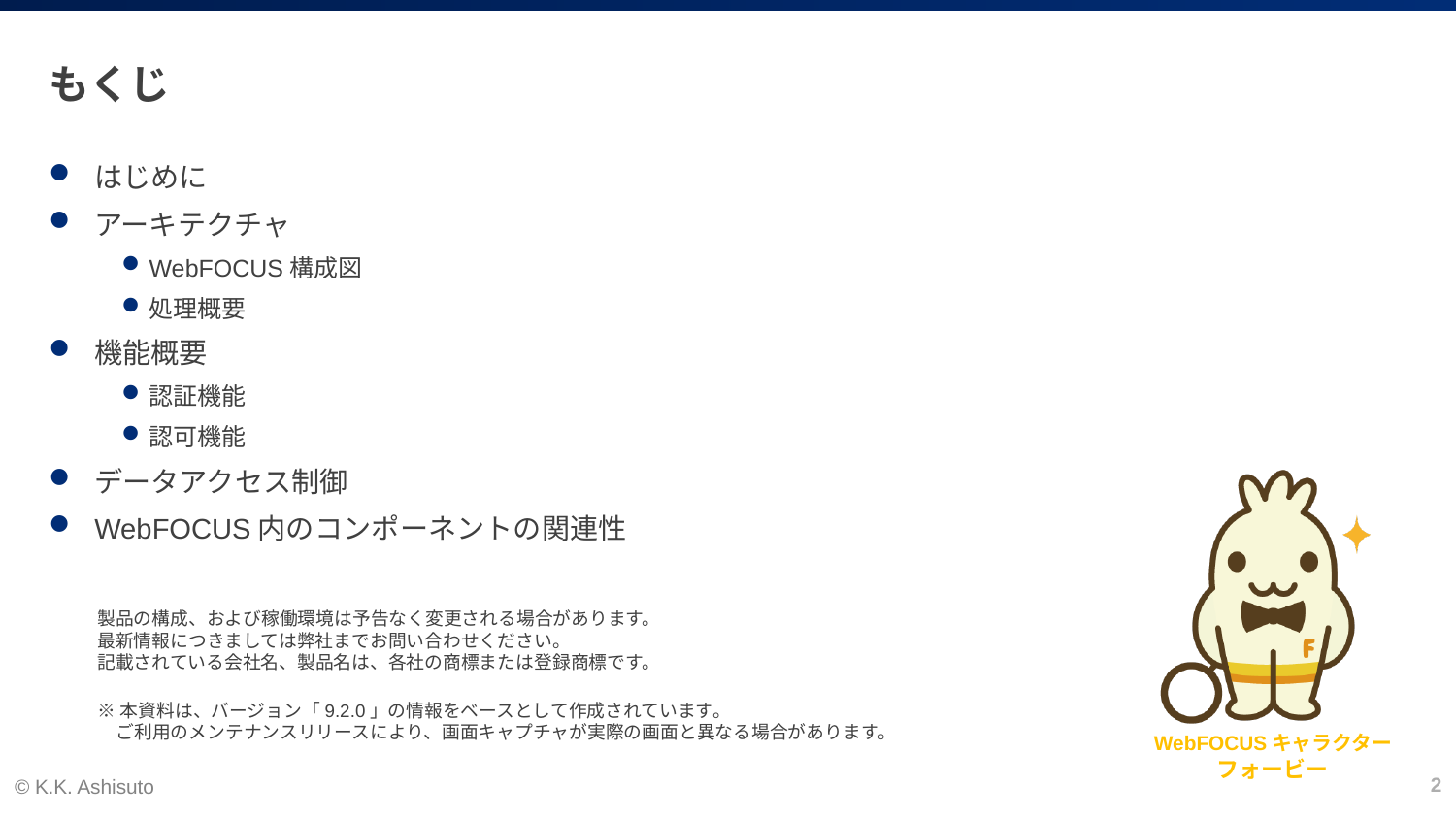

# もくじ
はじめに
アーキテクチャ
WebFOCUS構成図
処理概要
機能概要
認証機能
認可機能
データアクセス制御
WebFOCUS内のコンポーネントの関連性

2
© K.K. Ashisuto